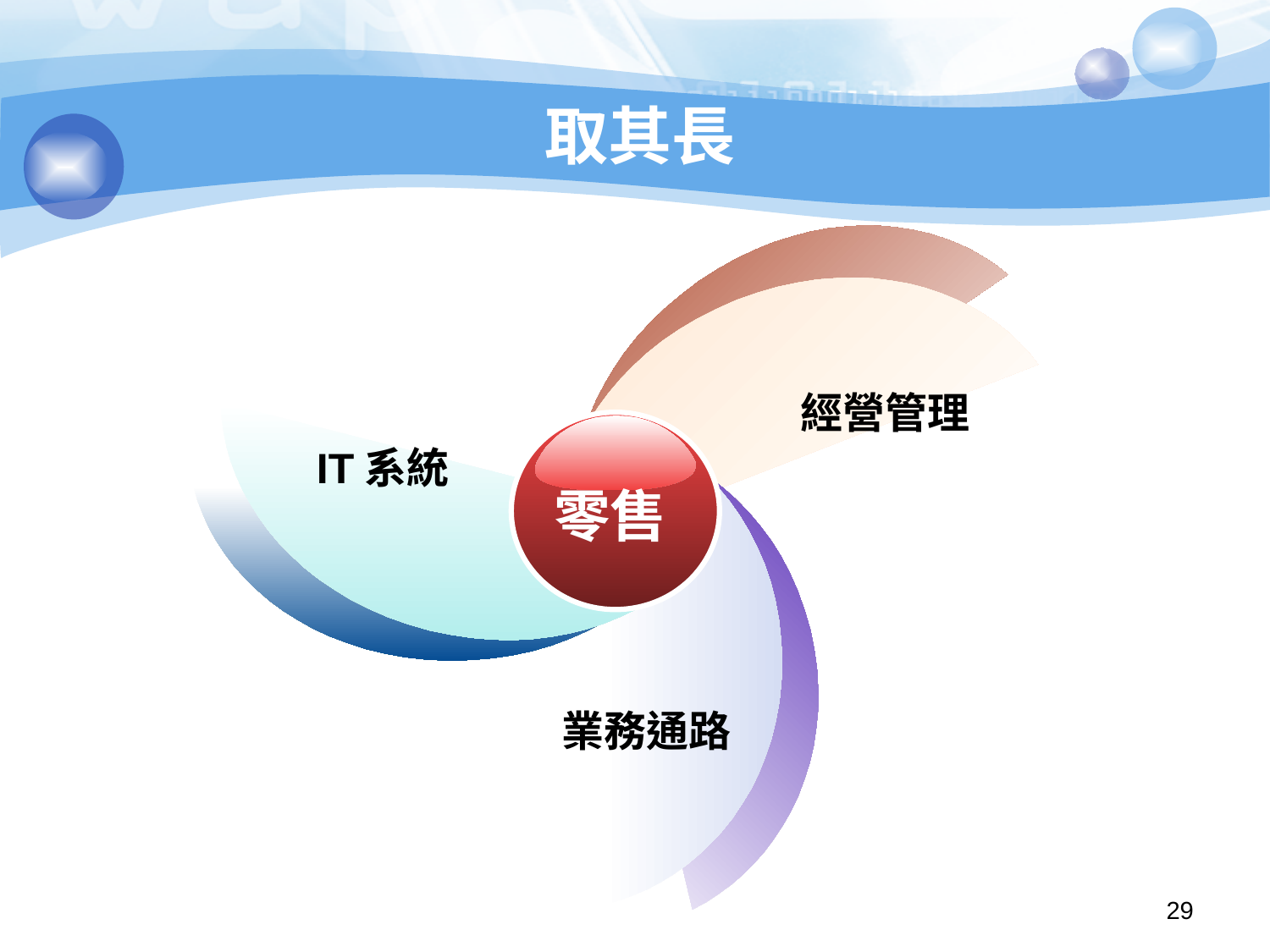

# 取其長

經營管理

IT系統
零售
業務通路
29